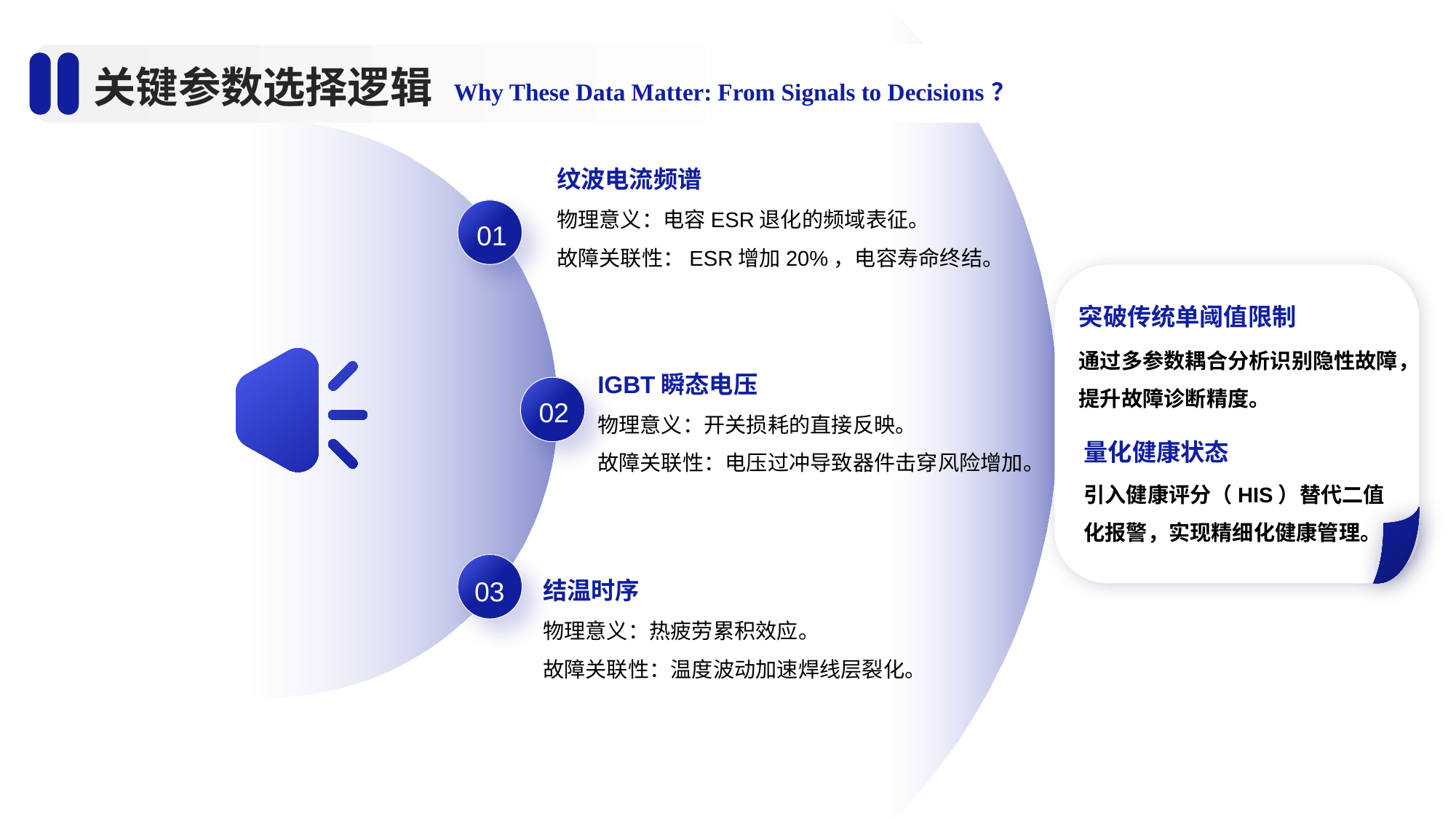

关键参数选择逻辑
Why These Data Matter: From Signals to Decisions？

纹波电流频谱

01
物理意义：电容ESR退化的频域表征。
故障关联性：ESR增加20%，电容寿命终结。

突破传统单阈值限制
通过多参数耦合分析识别隐性故障，提升故障诊断精度。

量化健康状态
引入健康评分（HIS）替代二值化报警，实现精细化健康管理。

IGBT瞬态电压

02
物理意义：开关损耗的直接反映。
故障关联性：电压过冲导致器件击穿风险增加。

结温时序
03
物理意义：热疲劳累积效应。
故障关联性：温度波动加速焊线层裂化。